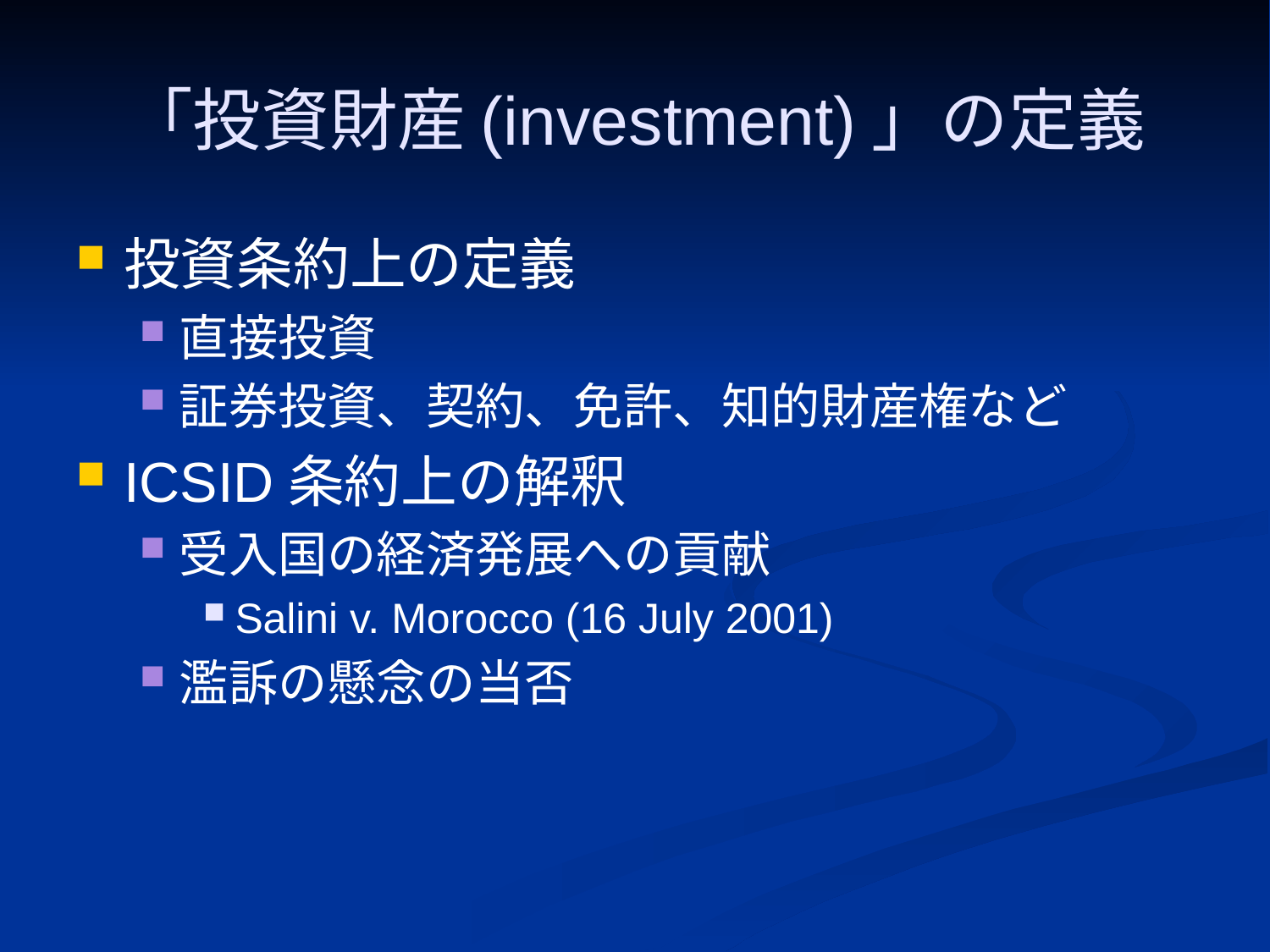

# 「投資財産(investment)」の定義
投資条約上の定義
直接投資
証券投資、契約、免許、知的財産権など
ICSID条約上の解釈
受入国の経済発展への貢献
Salini v. Morocco (16 July 2001)
濫訴の懸念の当否